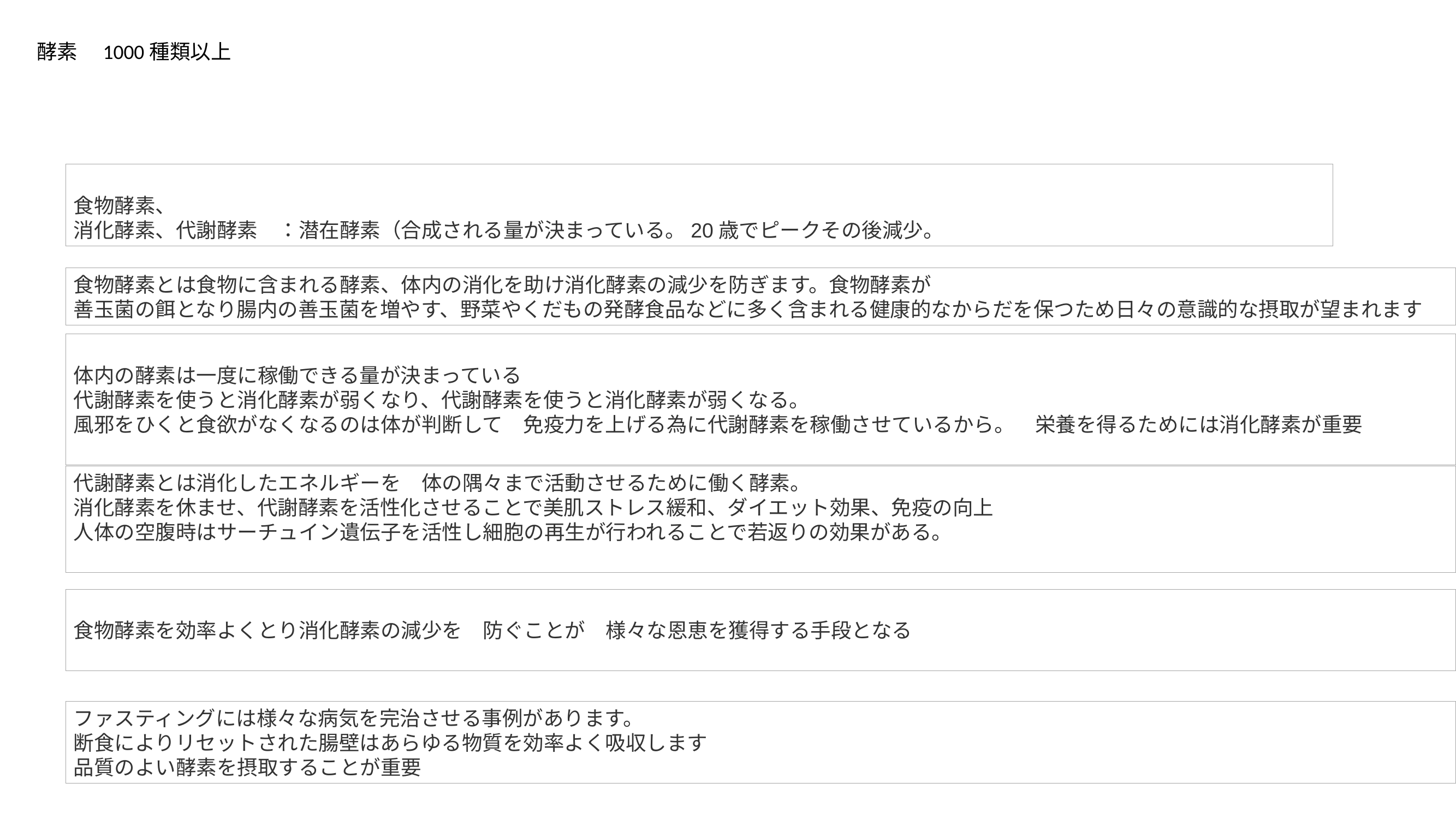

酵素　1000種類以上

食物酵素、
消化酵素、代謝酵素　：潜在酵素（合成される量が決まっている。20歳でピークその後減少。
食物酵素とは食物に含まれる酵素、体内の消化を助け消化酵素の減少を防ぎます。食物酵素が
善玉菌の餌となり腸内の善玉菌を増やす、野菜やくだもの発酵食品などに多く含まれる健康的なからだを保つため日々の意識的な摂取が望まれます

体内の酵素は一度に稼働できる量が決まっている
代謝酵素を使うと消化酵素が弱くなり、代謝酵素を使うと消化酵素が弱くなる。
風邪をひくと食欲がなくなるのは体が判断して　免疫力を上げる為に代謝酵素を稼働させているから。　栄養を得るためには消化酵素が重要

代謝酵素とは消化したエネルギーを　体の隅々まで活動させるために働く酵素。
消化酵素を休ませ、代謝酵素を活性化させることで美肌ストレス緩和、ダイエット効果、免疫の向上
人体の空腹時はサーチュイン遺伝子を活性し細胞の再生が行われることで若返りの効果がある。

食物酵素を効率よくとり消化酵素の減少を　防ぐことが　様々な恩恵を獲得する手段となる

ファスティングには様々な病気を完治させる事例があります。
断食によりリセットされた腸壁はあらゆる物質を効率よく吸収します
品質のよい酵素を摂取することが重要